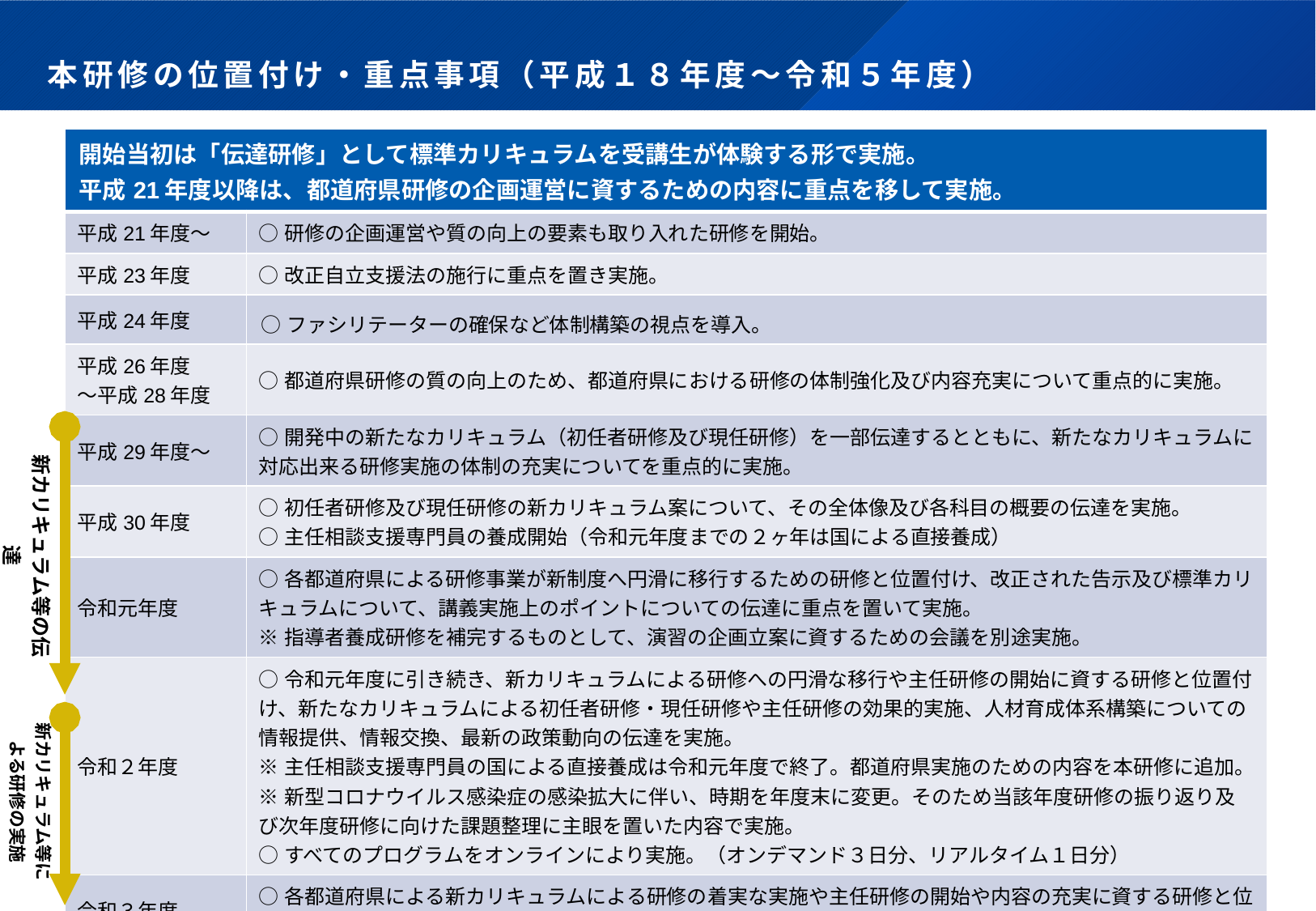

# 本研修の位置付け・重点事項（平成１８年度～令和５年度）
| 開始当初は「伝達研修」として標準カリキュラムを受講生が体験する形で実施。 平成21年度以降は、都道府県研修の企画運営に資するための内容に重点を移して実施。 |  |
| --- | --- |
| 平成21年度～ | ○研修の企画運営や質の向上の要素も取り入れた研修を開始。 |
| 平成23年度 | ○改正自立支援法の施行に重点を置き実施。 |
| 平成24年度 | ○ファシリテーターの確保など体制構築の視点を導入。 |
| 平成26年度 ～平成28年度 | ○都道府県研修の質の向上のため、都道府県における研修の体制強化及び内容充実について重点的に実施。 |
| 平成29年度～ | ○開発中の新たなカリキュラム（初任者研修及び現任研修）を一部伝達するとともに、新たなカリキュラムに対応出来る研修実施の体制の充実についてを重点的に実施。 |
| 平成30年度 | ○初任者研修及び現任研修の新カリキュラム案について、その全体像及び各科目の概要の伝達を実施。 ○主任相談支援専門員の養成開始（令和元年度までの２ヶ年は国による直接養成） |
| 令和元年度 | ○各都道府県による研修事業が新制度へ円滑に移行するための研修と位置付け、改正された告示及び標準カリキュラムについて、講義実施上のポイントについての伝達に重点を置いて実施。 ※指導者養成研修を補完するものとして、演習の企画立案に資するための会議を別途実施。 |
| 令和２年度 | ○令和元年度に引き続き、新カリキュラムによる研修への円滑な移行や主任研修の開始に資する研修と位置付け、新たなカリキュラムによる初任者研修・現任研修や主任研修の効果的実施、人材育成体系構築についての情報提供、情報交換、最新の政策動向の伝達を実施。 ※主任相談支援専門員の国による直接養成は令和元年度で終了。都道府県実施のための内容を本研修に追加。 ※新型コロナウイルス感染症の感染拡大に伴い、時期を年度末に変更。そのため当該年度研修の振り返り及び次年度研修に向けた課題整理に主眼を置いた内容で実施。 ○すべてのプログラムをオンラインにより実施。（オンデマンド３日分、リアルタイム１日分） |
| 令和３年度 令和４年度　　　令和５年度 | ○各都道府県による新カリキュラムによる研修の着実な実施や主任研修の開始や内容の充実に資する研修と位置付け、新たなカリキュラムによる初任者研修・現任研修や主任研修の効果的実施を相談支援専門員の役割毎に深める内容や、人材育成体系構築についての情報提供、情報交換、最新の政策動向の伝達を実施。 ○リアルタイムのオンライン研修を中心とするとともに、年度末にフォローアップを実施。 |
新カリキュラム等の伝達
新カリキュラム等による研修の実施
4